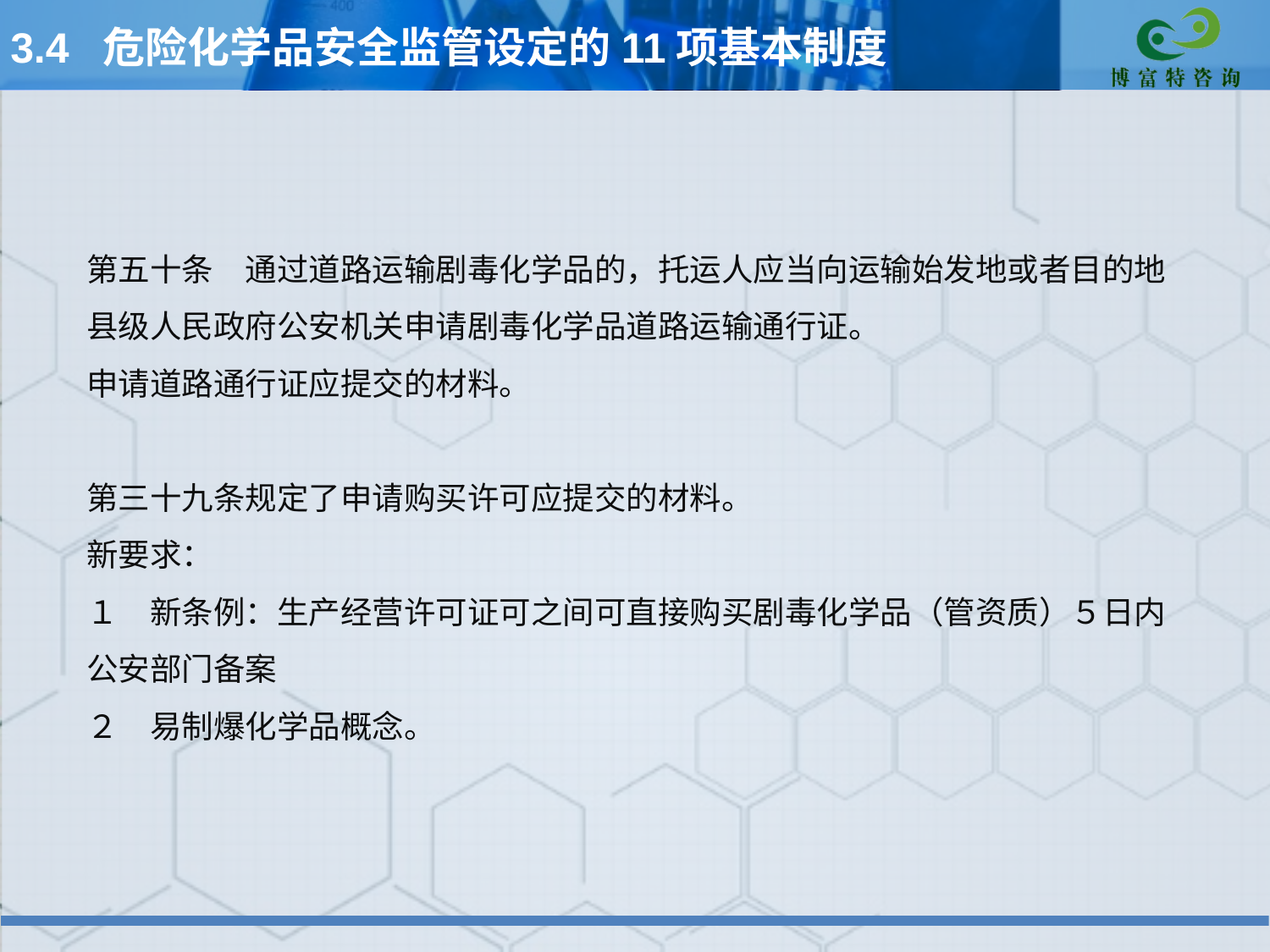

3.4  危险化学品安全监管设定的11项基本制度
第五十条　通过道路运输剧毒化学品的，托运人应当向运输始发地或者目的地县级人民政府公安机关申请剧毒化学品道路运输通行证。
申请道路通行证应提交的材料。

第三十九条规定了申请购买许可应提交的材料。
新要求：
１　新条例：生产经营许可证可之间可直接购买剧毒化学品（管资质）５日内公安部门备案
２　易制爆化学品概念。